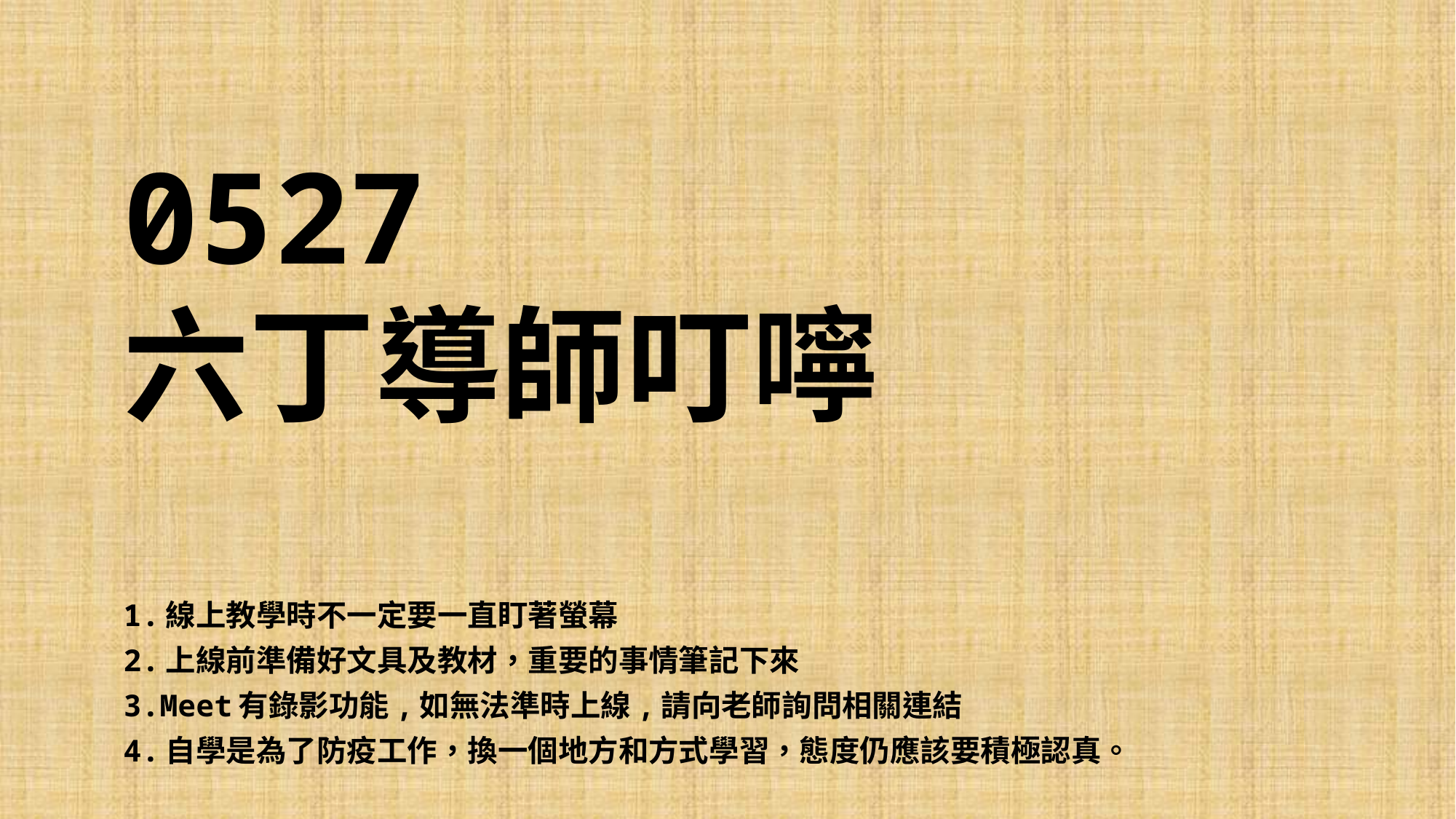

#
0527
六丁導師叮嚀

1.線上教學時不一定要一直盯著螢幕
2.上線前準備好文具及教材，重要的事情筆記下來
3.Meet有錄影功能,如無法準時上線,請向老師詢問相關連結
4.自學是為了防疫工作，換一個地方和方式學習，態度仍應該要積極認真。